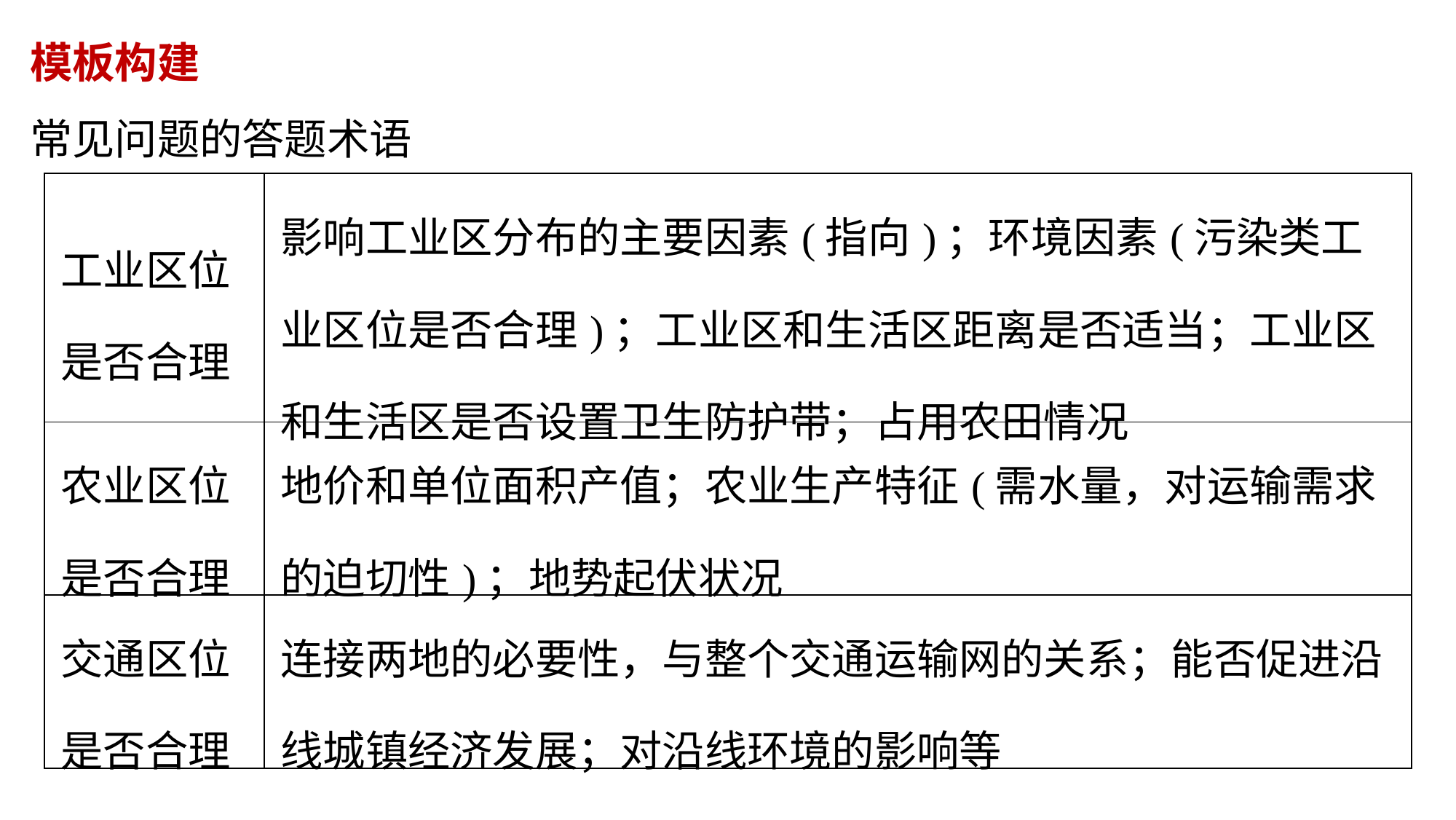

模板构建
常见问题的答题术语
| 工业区位是否合理 | 影响工业区分布的主要因素(指向)；环境因素(污染类工业区位是否合理)；工业区和生活区距离是否适当；工业区和生活区是否设置卫生防护带；占用农田情况 |
| --- | --- |
| 农业区位是否合理 | 地价和单位面积产值；农业生产特征(需水量，对运输需求的迫切性)；地势起伏状况 |
| 交通区位是否合理 | 连接两地的必要性，与整个交通运输网的关系；能否促进沿线城镇经济发展；对沿线环境的影响等 |